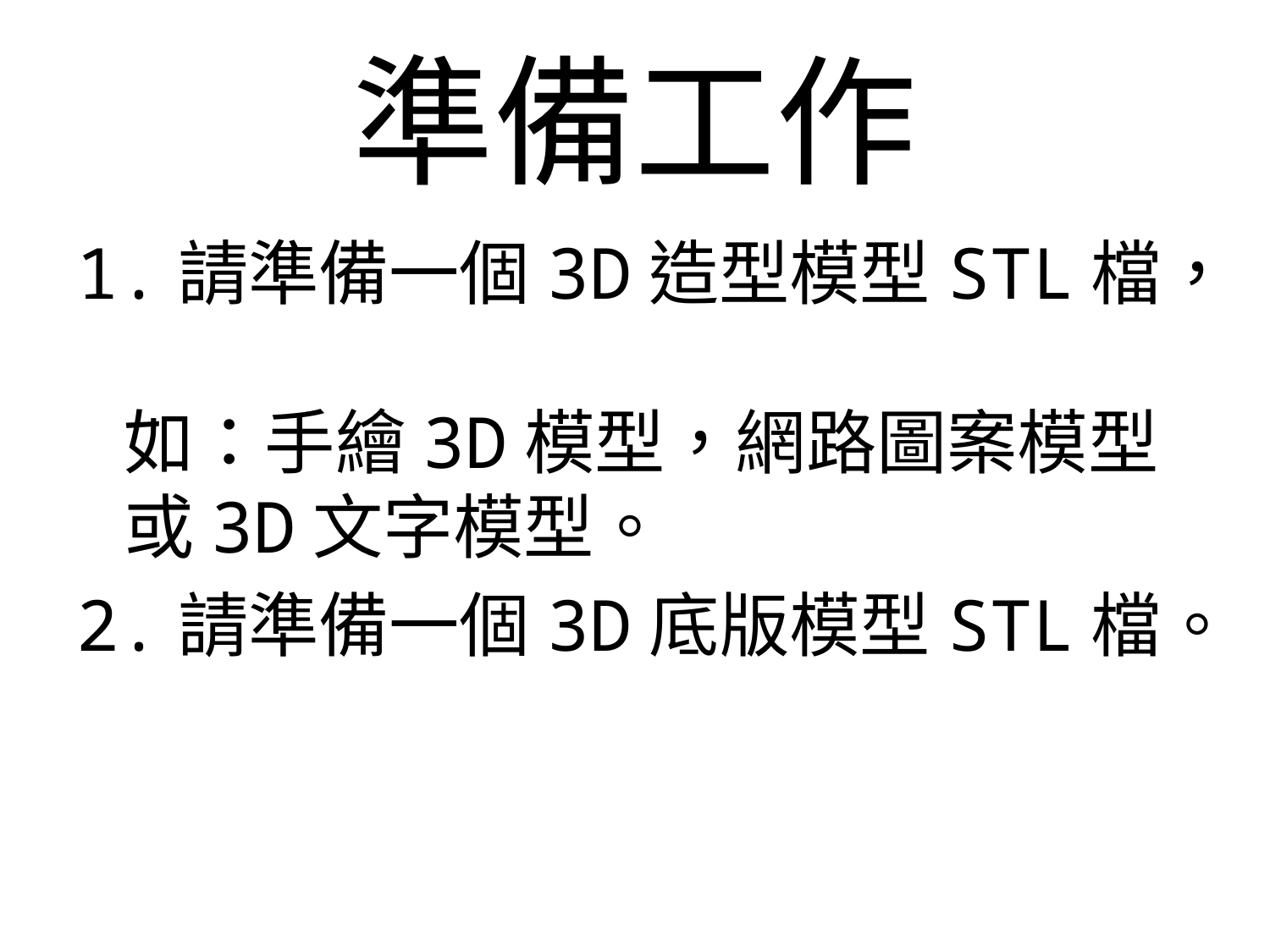

# 準備工作
1.請準備一個3D造型模型STL檔，
如：手繪3D模型，網路圖案模型或3D文字模型。
2.請準備一個3D底版模型STL檔。